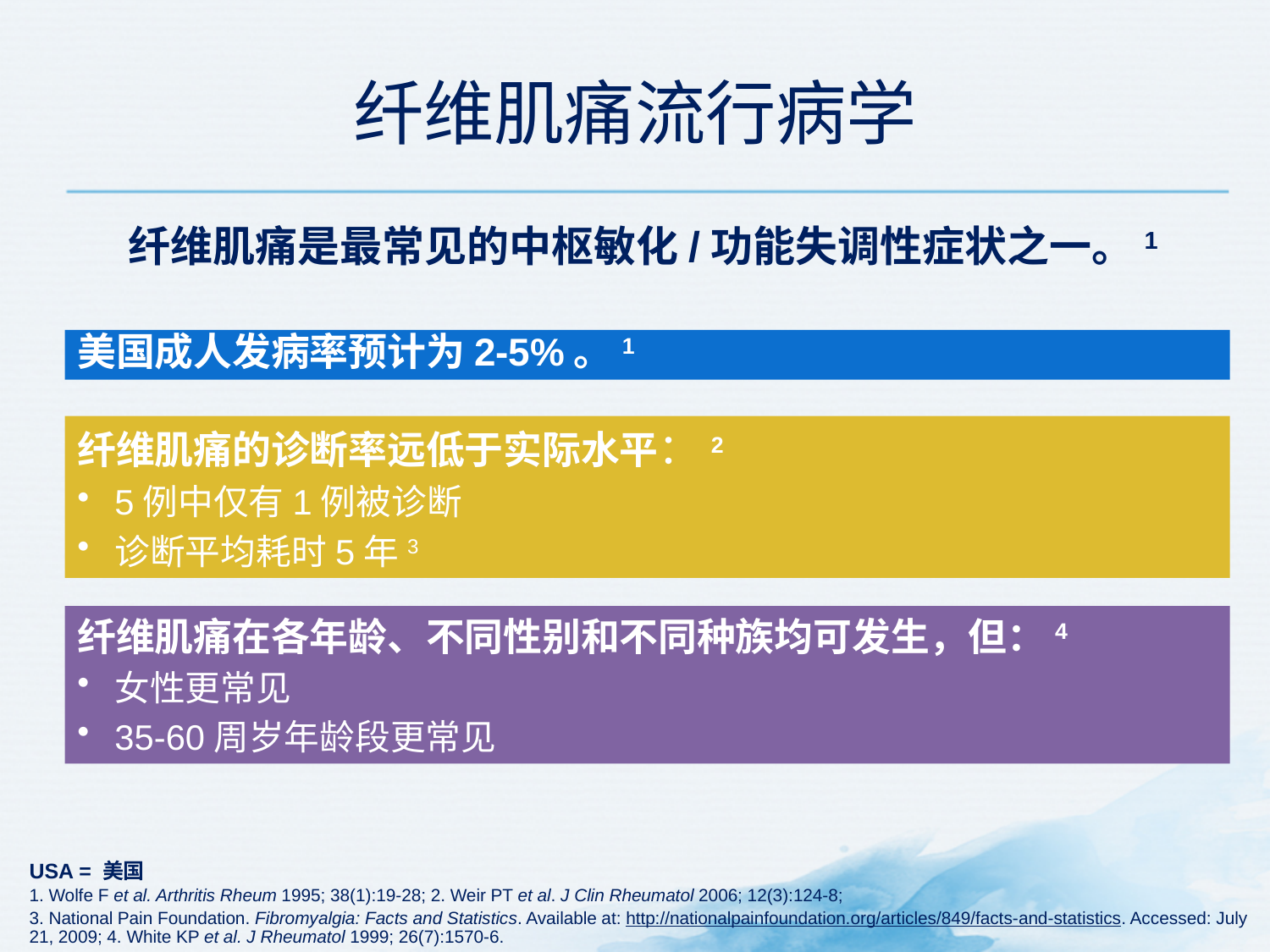

# 纤维肌痛流行病学
纤维肌痛是最常见的中枢敏化/功能失调性症状之一。1
美国成人发病率预计为2-5%。1
纤维肌痛的诊断率远低于实际水平：2
5例中仅有1例被诊断
诊断平均耗时5年3
纤维肌痛在各年龄、不同性别和不同种族均可发生，但：4
女性更常见
35-60周岁年龄段更常见
USA = 美国
1. Wolfe F et al. Arthritis Rheum 1995; 38(1):19-28; 2. Weir PT et al. J Clin Rheumatol 2006; 12(3):124-8;
3. National Pain Foundation. Fibromyalgia: Facts and Statistics. Available at: http://nationalpainfoundation.org/articles/849/facts-and-statistics. Accessed: July 21, 2009; 4. White KP et al. J Rheumatol 1999; 26(7):1570-6.